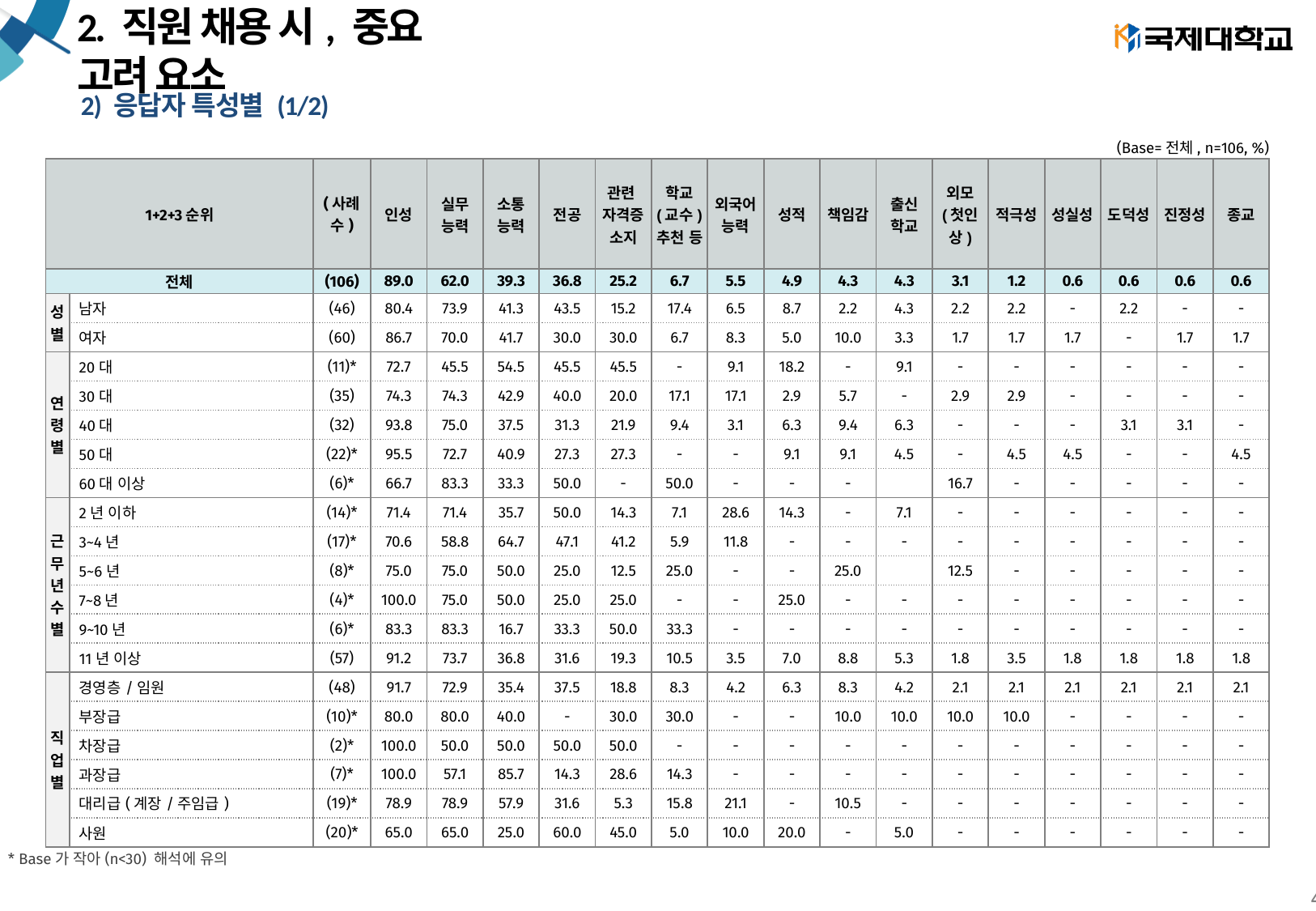

# 2. 직원 채용 시, 중요 고려 요소
2) 응답자 특성별 (1/2)
(Base=전체, n=106, %)
| 1+2+3순위 |  | (사례수) | 인성 | 실무 능력 | 소통 능력 | 전공 | 관련 자격증 소지 | 학교 (교수) 추천 등 | 외국어능력 | 성적 | 책임감 | 출신 학교 | 외모 (첫인상) | 적극성 | 성실성 | 도덕성 | 진정성 | 종교 |
| --- | --- | --- | --- | --- | --- | --- | --- | --- | --- | --- | --- | --- | --- | --- | --- | --- | --- | --- |
| 전체 |  | (106) | 89.0 | 62.0 | 39.3 | 36.8 | 25.2 | 6.7 | 5.5 | 4.9 | 4.3 | 4.3 | 3.1 | 1.2 | 0.6 | 0.6 | 0.6 | 0.6 |
| 성별 | 남자 | (46) | 80.4 | 73.9 | 41.3 | 43.5 | 15.2 | 17.4 | 6.5 | 8.7 | 2.2 | 4.3 | 2.2 | 2.2 | - | 2.2 | - | - |
|  | 여자 | (60) | 86.7 | 70.0 | 41.7 | 30.0 | 30.0 | 6.7 | 8.3 | 5.0 | 10.0 | 3.3 | 1.7 | 1.7 | 1.7 | - | 1.7 | 1.7 |
| 연령별 | 20대 | (11)\* | 72.7 | 45.5 | 54.5 | 45.5 | 45.5 | - | 9.1 | 18.2 | - | 9.1 | - | - | - | - | - | - |
|  | 30대 | (35) | 74.3 | 74.3 | 42.9 | 40.0 | 20.0 | 17.1 | 17.1 | 2.9 | 5.7 | - | 2.9 | 2.9 | - | - | - | - |
|  | 40대 | (32) | 93.8 | 75.0 | 37.5 | 31.3 | 21.9 | 9.4 | 3.1 | 6.3 | 9.4 | 6.3 | - | - | - | 3.1 | 3.1 | - |
|  | 50대 | (22)\* | 95.5 | 72.7 | 40.9 | 27.3 | 27.3 | - | - | 9.1 | 9.1 | 4.5 | - | 4.5 | 4.5 | - | - | 4.5 |
|  | 60대 이상 | (6)\* | 66.7 | 83.3 | 33.3 | 50.0 | - | 50.0 | - | - | - |  | 16.7 | - | - | - | - | - |
| 근무년수별 | 2년 이하 | (14)\* | 71.4 | 71.4 | 35.7 | 50.0 | 14.3 | 7.1 | 28.6 | 14.3 | - | 7.1 | - | - | - | - | - | - |
|  | 3~4년 | (17)\* | 70.6 | 58.8 | 64.7 | 47.1 | 41.2 | 5.9 | 11.8 | - | - | - | - | - | - | - | - | - |
|  | 5~6년 | (8)\* | 75.0 | 75.0 | 50.0 | 25.0 | 12.5 | 25.0 | - | - | 25.0 |  | 12.5 | - | - | - | - | - |
|  | 7~8년 | (4)\* | 100.0 | 75.0 | 50.0 | 25.0 | 25.0 | - | - | 25.0 | - | - | - | - | - | - | - | - |
|  | 9~10년 | (6)\* | 83.3 | 83.3 | 16.7 | 33.3 | 50.0 | 33.3 | - | - | - | - | - | - | - | - | - | - |
|  | 11년 이상 | (57) | 91.2 | 73.7 | 36.8 | 31.6 | 19.3 | 10.5 | 3.5 | 7.0 | 8.8 | 5.3 | 1.8 | 3.5 | 1.8 | 1.8 | 1.8 | 1.8 |
| 직업별 | 경영층/임원 | (48) | 91.7 | 72.9 | 35.4 | 37.5 | 18.8 | 8.3 | 4.2 | 6.3 | 8.3 | 4.2 | 2.1 | 2.1 | 2.1 | 2.1 | 2.1 | 2.1 |
|  | 부장급 | (10)\* | 80.0 | 80.0 | 40.0 | - | 30.0 | 30.0 | - | - | 10.0 | 10.0 | 10.0 | 10.0 | - | - | - | - |
|  | 차장급 | (2)\* | 100.0 | 50.0 | 50.0 | 50.0 | 50.0 | - | - | - | - | - | - | - | - | - | - | - |
|  | 과장급 | (7)\* | 100.0 | 57.1 | 85.7 | 14.3 | 28.6 | 14.3 | - | - | - | - | - | - | - | - | - | - |
|  | 대리급(계장/주임급) | (19)\* | 78.9 | 78.9 | 57.9 | 31.6 | 5.3 | 15.8 | 21.1 | - | 10.5 | - | - | - | - | - | - | - |
|  | 사원 | (20)\* | 65.0 | 65.0 | 25.0 | 60.0 | 45.0 | 5.0 | 10.0 | 20.0 | - | 5.0 | - | - | - | - | - | - |
* Base가 작아(n<30) 해석에 유의